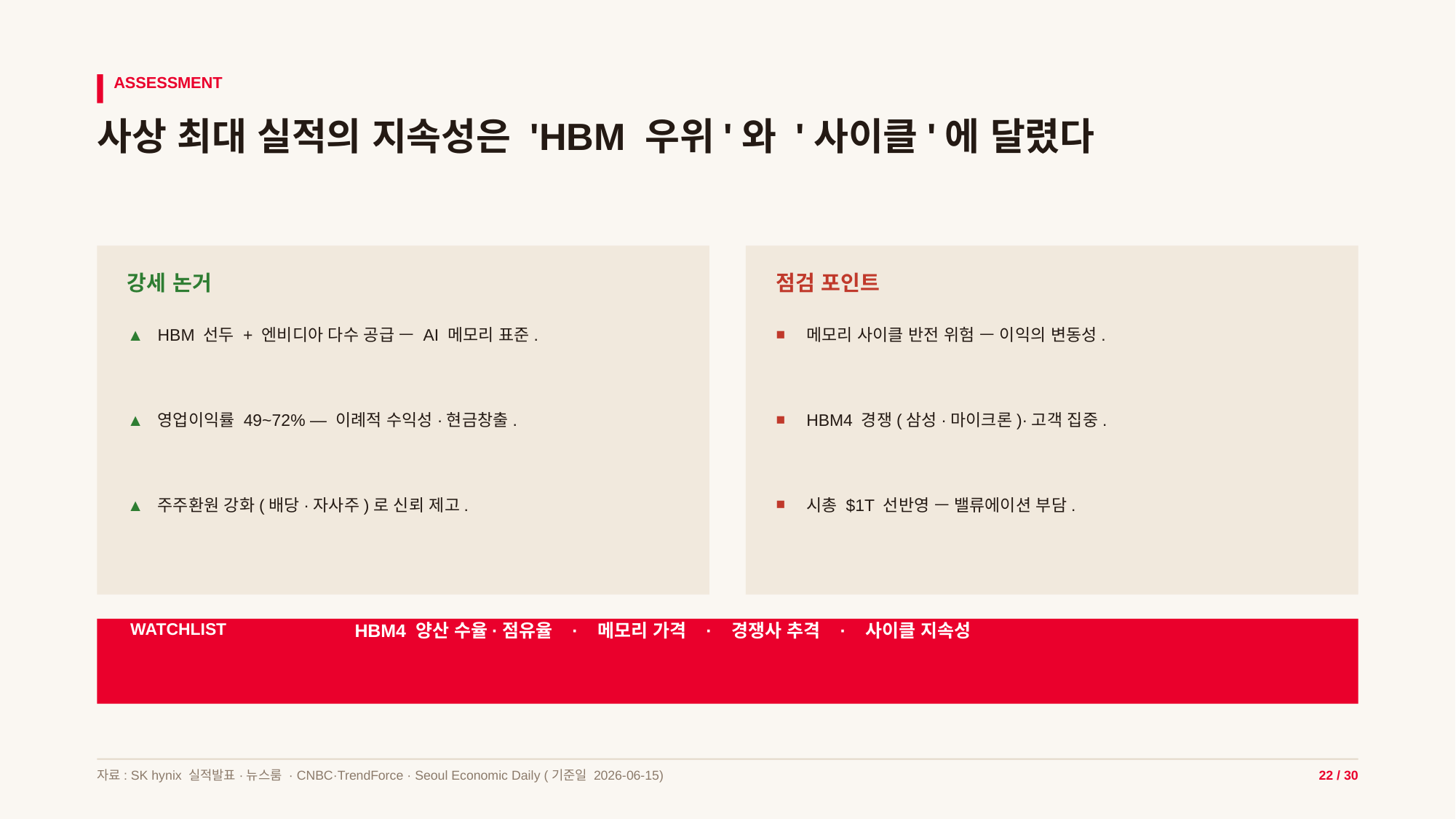

ASSESSMENT

사상 최대 실적의 지속성은 'HBM 우위'와 '사이클'에 달렸다

강세 논거
점검 포인트
▲
HBM 선두 + 엔비디아 다수 공급 — AI 메모리 표준.
■
메모리 사이클 반전 위험 — 이익의 변동성.
▲
영업이익률 49~72% — 이례적 수익성·현금창출.
■
HBM4 경쟁(삼성·마이크론)·고객 집중.
▲
주주환원 강화(배당·자사주)로 신뢰 제고.
■
시총 $1T 선반영 — 밸류에이션 부담.

WATCHLIST
HBM4 양산 수율·점유율   ·   메모리 가격   ·   경쟁사 추격   ·   사이클 지속성

자료: SK hynix 실적발표·뉴스룸 · CNBC·TrendForce · Seoul Economic Daily (기준일 2026-06-15)
22 / 30